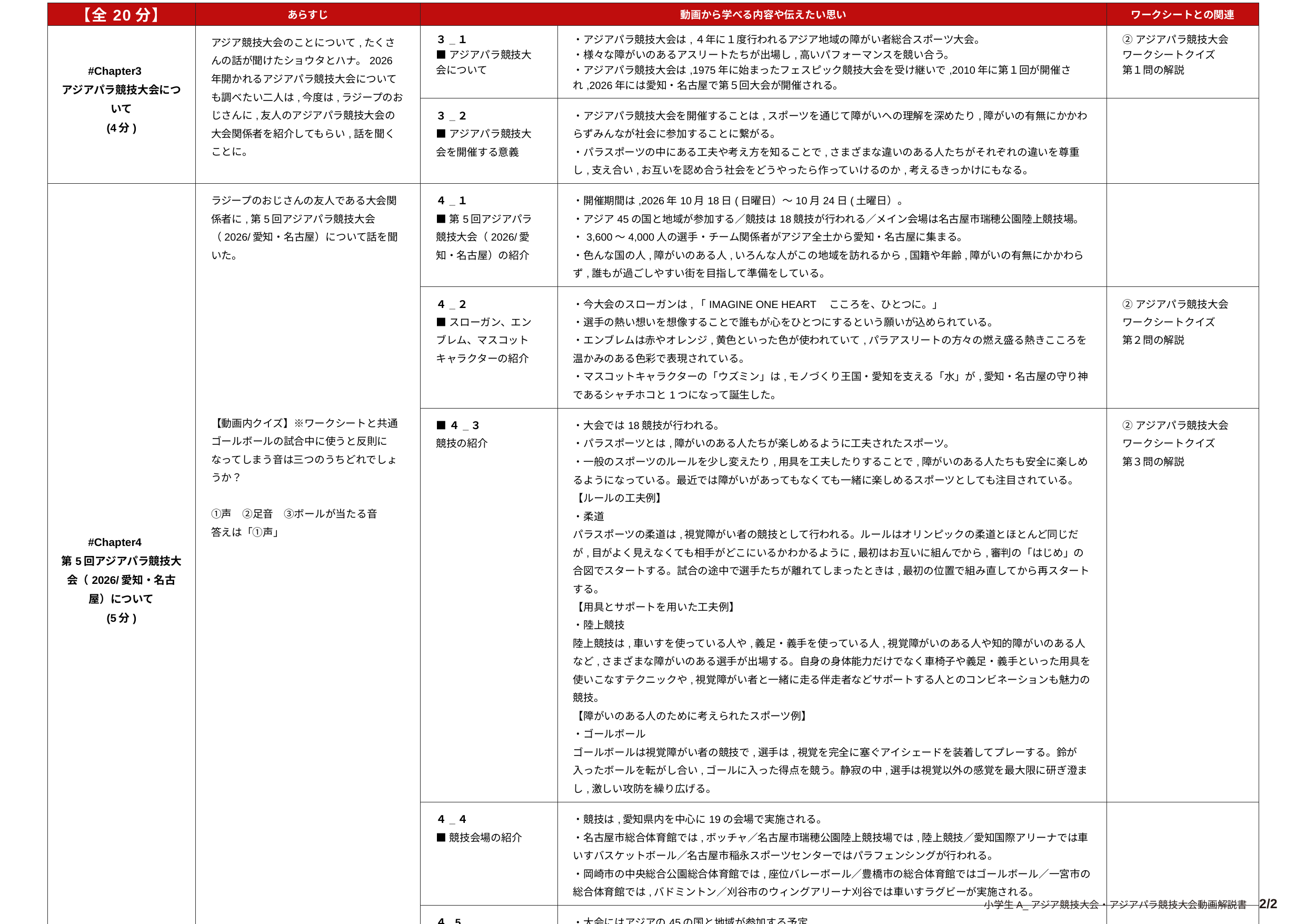

| 【全20分】 | あらすじ | 動画から学べる内容や伝えたい思い |  | ワークシートとの関連 |
| --- | --- | --- | --- | --- |
| #Chapter3　 アジアパラ競技大会について (4分) | アジア競技大会のことについて,たくさんの話が聞けたショウタとハナ。2026年開かれるアジアパラ競技大会についても調べたい二人は,今度は,ラジープのおじさんに,友人のアジアパラ競技大会の大会関係者を紹介してもらい,話を聞くことに。 | ３\_１ ■アジアパラ競技大会について | ・アジアパラ競技大会は,４年に１度行われるアジア地域の障がい者総合スポーツ大会。 ・様々な障がいのあるアスリートたちが出場し,高いパフォーマンスを競い合う。 ・アジアパラ競技大会は,1975年に始まったフェスピック競技大会を受け継いで,2010年に第１回が開催され,2026年には愛知・名古屋で第５回大会が開催される。 | ②アジアパラ競技大会 ワークシートクイズ 第１問の解説 |
| #Chapter2　 第20回アジア競技大会（2026/愛知・名古屋）について (5分) |  | ３\_２ ■アジアパラ競技大会を開催する意義 | ・アジアパラ競技大会を開催することは,スポーツを通じて障がいへの理解を深めたり,障がいの有無にかかわらずみんなが社会に参加することに繋がる。 ・パラスポーツの中にある工夫や考え方を知ることで,さまざまな違いのある人たちがそれぞれの違いを尊重し,⽀え合い,お互いを認め合う社会をどうやったら作っていけるのか,考えるきっかけにもなる。 |  |
| #Chapter4　 第5回アジアパラ競技大会（2026/愛知・名古屋）について (5分) | ラジープのおじさんの友人である大会関係者に,第5回アジアパラ競技大会（2026/愛知・名古屋）について話を聞いた。 【動画内クイズ】※ワークシートと共通 ゴールボールの試合中に使うと反則になってしまう音は三つのうちどれでしょうか？ ①声　②足音　③ボールが当たる音 答えは「①声」 | ４\_１ ■第5回アジアパラ競技大会（2026/愛知・名古屋）の紹介 | ・開催期間は,2026年10月18日(日曜日）～10月24日(土曜日）。 ・アジア45の国と地域が参加する／競技は18競技が行われる／メイン会場は名古屋市瑞穂公園陸上競技場。 ・3,600～4,000人の選手・チーム関係者がアジア全土から愛知・名古屋に集まる。 ・色んな国の人,障がいのある人,いろんな人がこの地域を訪れるから,国籍や年齢,障がいの有無にかかわらず,誰もが過ごしやすい街を目指して準備をしている。 |  |
|  |  | ４\_２ ■スローガン、エンブレム、マスコットキャラクターの紹介 | ・今大会のスローガンは,「IMAGINE ONE HEART　こころを、ひとつに。」 ・選手の熱い想いを想像することで誰もが心をひとつにするという願いが込められている。 ・エンブレムは赤やオレンジ,黄色といった色が使われていて,パラアスリートの方々の燃え盛る熱きこころを温かみのある色彩で表現されている。 ・マスコットキャラクターの「ウズミン」は,モノづくり王国・愛知を支える「水」が,愛知・名古屋の守り神であるシャチホコと1つになって誕生した。 | ②アジアパラ競技大会 ワークシートクイズ 第２問の解説 |
|  |  | ■４\_３ 競技の紹介 | ・大会では18競技が行われる。 ・パラスポーツとは,障がいのある人たちが楽しめるように工夫されたスポーツ。 ・⼀般のスポーツのルールを少し変えたり,用具を工夫したりすることで,障がいのある人たちも安全に楽しめるようになっている。最近では障がいがあってもなくても一緒に楽しめるスポーツとしても注目されている。 【ルールの工夫例】 ・柔道 パラスポーツの柔道は,視覚障がい者の競技として行われる。ルールはオリンピックの柔道とほとんど同じだが,目がよく見えなくても相手がどこにいるかわかるように,最初はお互いに組んでから,審判の「はじめ」の合図でスタートする。試合の途中で選手たちが離れてしまったときは,最初の位置で組み直してから再スタートする。 【用具とサポートを用いた工夫例】 ・陸上競技 陸上競技は,車いすを使っている人や,義足・義手を使っている人,視覚障がいのある人や知的障がいのある人など,さまざまな障がいのある選手が出場する。自身の身体能力だけでなく車椅子や義足・義手といった用具を使いこなすテクニックや,視覚障がい者と一緒に走る伴走者などサポートする人とのコンビネーションも魅力の競技。 【障がいのある人のために考えられたスポーツ例】 ・ゴールボール ゴールボールは視覚障がい者の競技で,選手は,視覚を完全に塞ぐアイシェードを装着してプレーする。鈴が入ったボールを転がし合い,ゴールに入った得点を競う。静寂の中,選手は視覚以外の感覚を最大限に研ぎ澄まし,激しい攻防を繰り広げる。 | ②アジアパラ競技大会 ワークシートクイズ 第３問の解説 |
|  |  | ４\_４ ■競技会場の紹介 | ・競技は,愛知県内を中心に19の会場で実施される。 ・名古屋市総合体育館では,ボッチャ／名古屋市瑞穂公園陸上競技場では,陸上競技／愛知国際アリーナでは車いすバスケットボール／名古屋市稲永スポーツセンターではパラフェンシングが行われる。 ・岡崎市の中央総合公園総合体育館では,座位バレーボール／豊橋市の総合体育館ではゴールボール／一宮市の総合体育館では,バドミントン／刈谷市のウィングアリーナ刈谷では車いすラグビーが実施される。 |  |
|  |  | ４\_5 ■参加する国と地域の紹介 | ・大会にはアジアの45の国と地域が参加する予定 |  |
| #Chapter5　 愛知・名古屋が目指すまちの姿 (1分) | 大会について十分に話が聞けて,満足するハナとショウタ。2026年に行われる大会や,これからの愛知・名古屋がどんな街になるのか,ますます楽しみになるのだった。 | ５\_１ | ・こうした大会が開かれることを,その時だけの盛り上がりで終わらせるのではなくて,大会をきっかけに色んな発展に繋げられると良い。 ・スポーツに親しみを持つ人が増えたり,愛知・名古屋の魅力を世界中の人に知ってもらったり,アジアの国や地域の人たちと交流が深まったり,どんどん街が便利に進化していったり,色んな人が活躍できたり,他にも色んなことに繋がってほしい。 |  |
小学生A_アジア競技大会・アジアパラ競技大会動画解説書　2/2